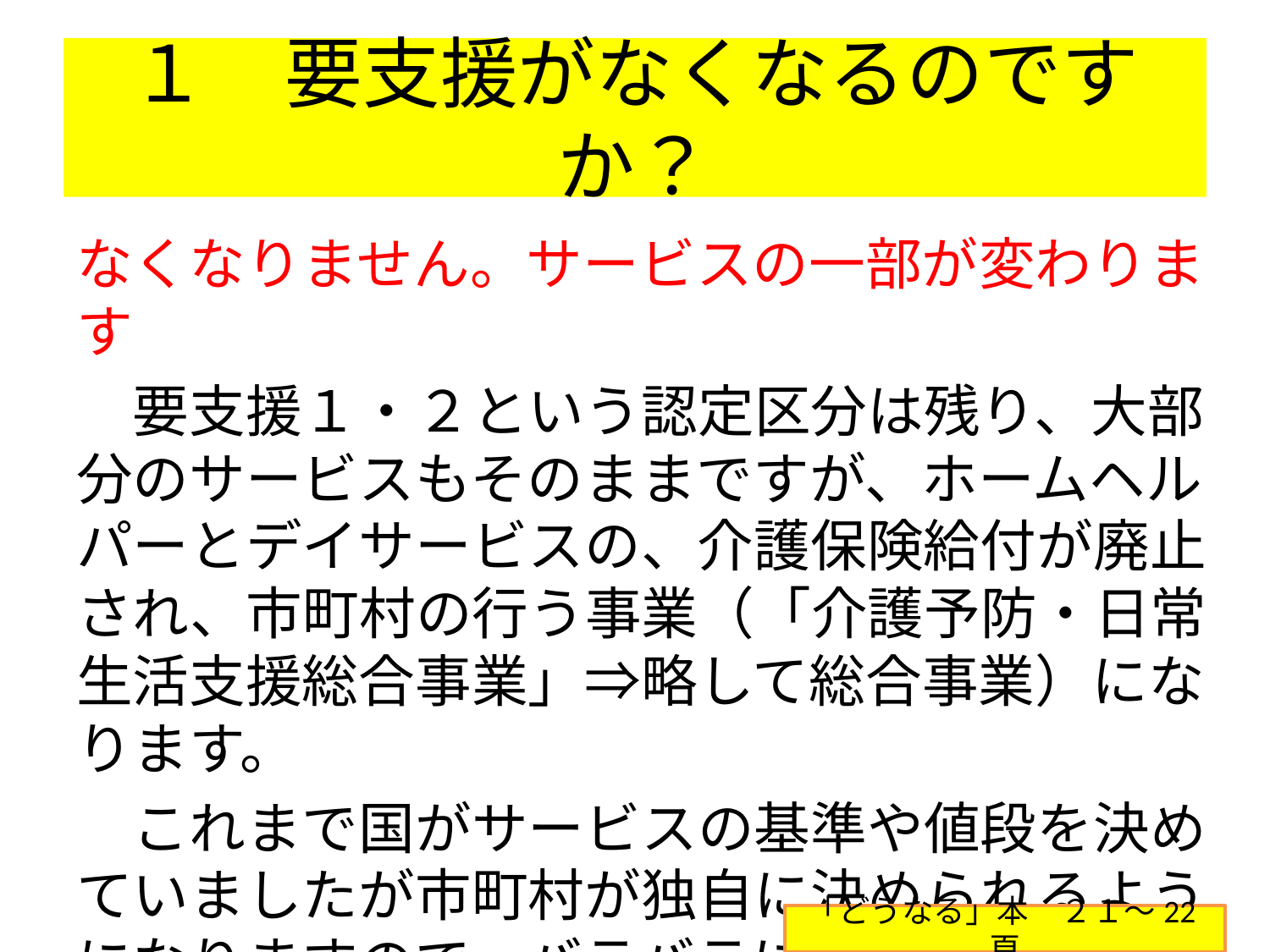

# １　要支援がなくなるのですか？
なくなりません。サービスの一部が変わります
　要支援１・２という認定区分は残り、大部分のサービスもそのままですが、ホームヘルパーとデイサービスの、介護保険給付が廃止され、市町村の行う事業（「介護予防・日常生活支援総合事業」⇒略して総合事業）になります。
　これまで国がサービスの基準や値段を決めていましたが市町村が独自に決められるようになりますので、バラバラになります。

「どうなる」本　２１～22頁